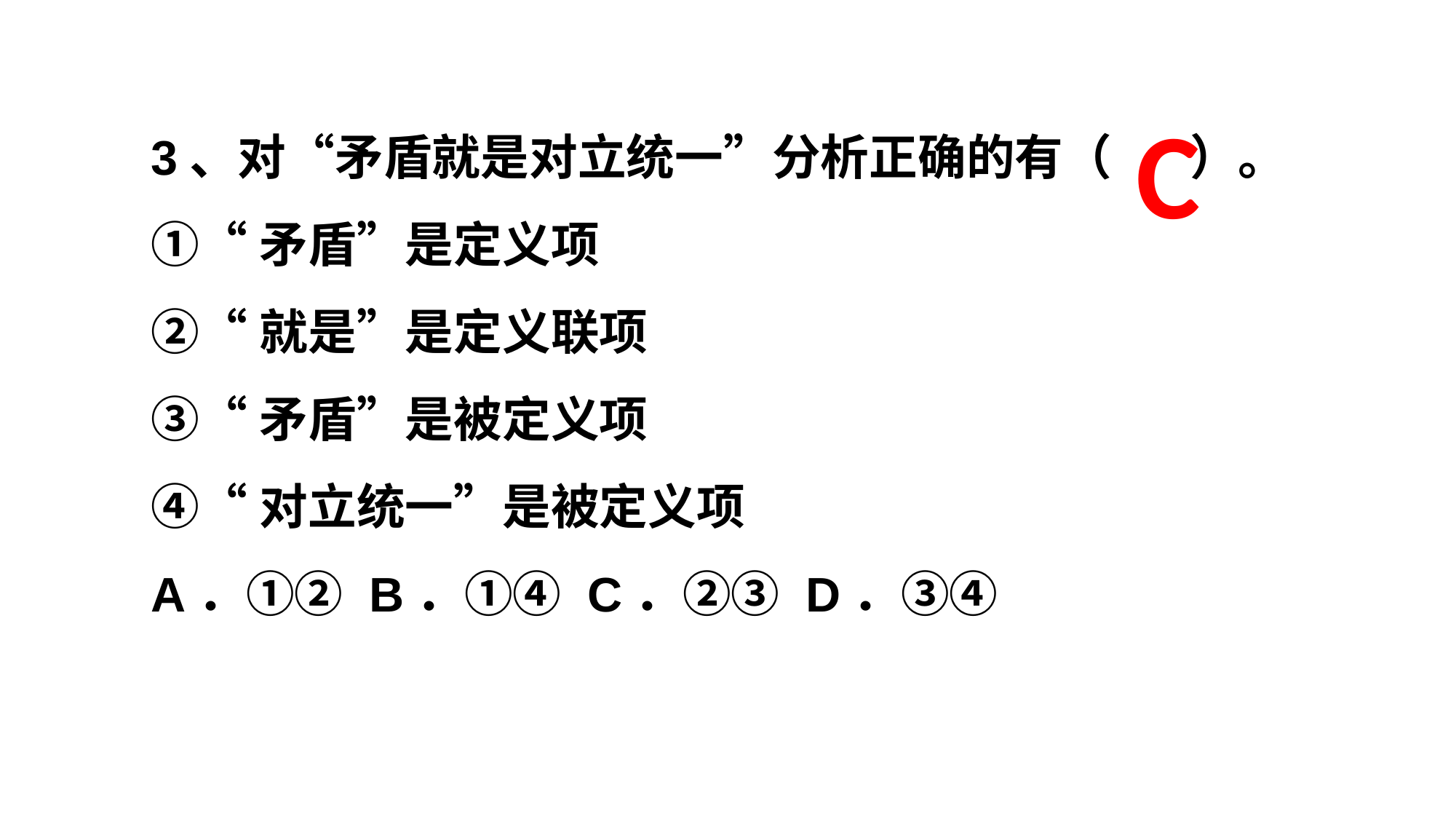

3、对“矛盾就是对立统一”分析正确的有（       ）。
①“矛盾”是定义项
②“就是”是定义联项
③“矛盾”是被定义项
④“对立统一”是被定义项
A．①②	B．①④	C．②③	D．③④
C